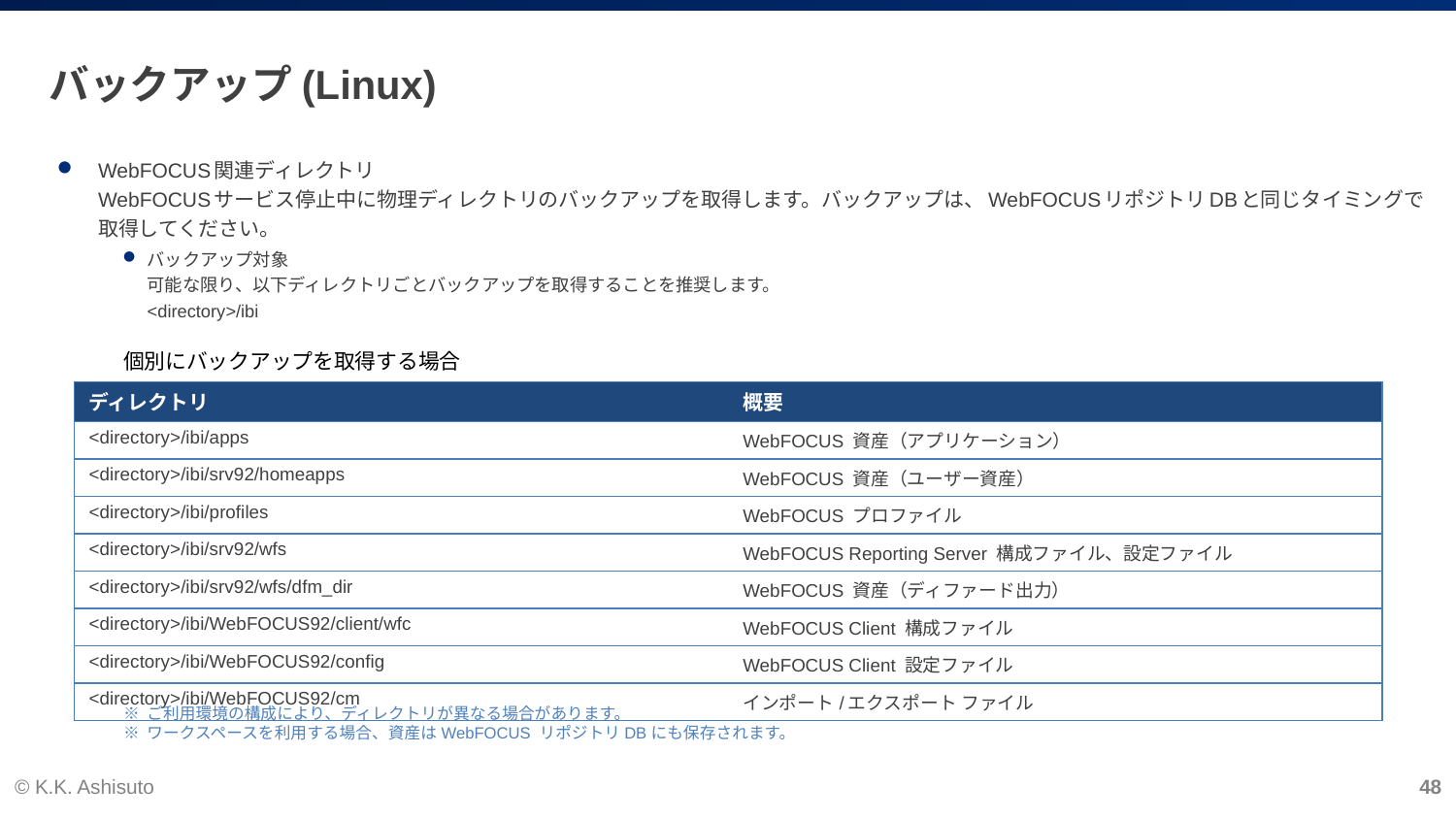

# バックアップ(Linux)
WebFOCUS関連ディレクトリ
WebFOCUSサービス停止中に物理ディレクトリのバックアップを取得します。バックアップは、WebFOCUSリポジトリDBと同じタイミングで取得してください。
バックアップ対象
可能な限り、以下ディレクトリごとバックアップを取得することを推奨します。
<directory>/ibi
個別にバックアップを取得する場合
| ディレクトリ | 概要 |
| --- | --- |
| <directory>/ibi/apps | WebFOCUS 資産（アプリケーション） |
| <directory>/ibi/srv92/homeapps | WebFOCUS 資産（ユーザー資産） |
| <directory>/ibi/profiles | WebFOCUS プロファイル |
| <directory>/ibi/srv92/wfs | WebFOCUS Reporting Server 構成ファイル、設定ファイル |
| <directory>/ibi/srv92/wfs/dfm\_dir | WebFOCUS 資産（ディファード出力） |
| <directory>/ibi/WebFOCUS92/client/wfc | WebFOCUS Client 構成ファイル |
| <directory>/ibi/WebFOCUS92/config | WebFOCUS Client 設定ファイル |
| <directory>/ibi/WebFOCUS92/cm | インポート/エクスポート ファイル |
※ ご利用環境の構成により、ディレクトリが異なる場合があります。
※ ワークスペースを利用する場合、資産はWebFOCUS リポジトリDBにも保存されます。
© K.K. Ashisuto
48